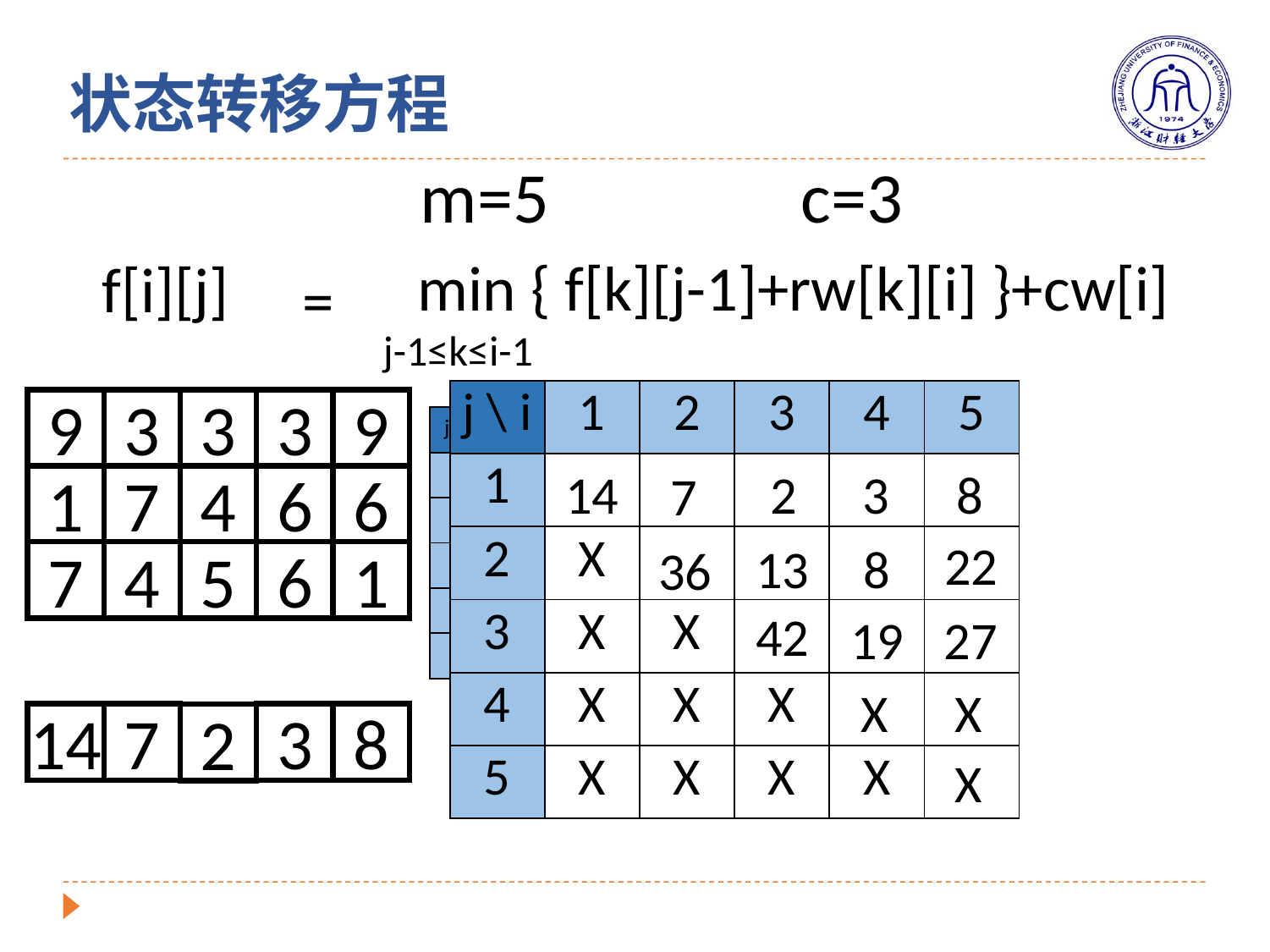

# 状态转移方程
m=5		c=3
min { f[k][j-1]+rw[k][i] }+cw[i]

f[i][j]
=
j-1≤k≤i-1
9

3

3

3

9

| j \ i | 1 | 2 | 3 | 4 | 5 |
| --- | --- | --- | --- | --- | --- |
| 1 |  |  |  |  |  |
| 2 | X |  |  |  |  |
| 3 | X | X |  |  |  |
| 4 | X | X | X |  |  |
| 5 | X | X | X | X |  |
| j \ i | 1 | 2 | 3 | 4 | 5 |
| --- | --- | --- | --- | --- | --- |
| 1 | X | X | X | X | X |
| 2 | 15 | X | X | X | X |
| 3 | 11 | 4 | X | X | X |
| 4 | 12 | 3 | 3 | X | X |
| 5 | 11 | 10 | 12 | 11 | X |
1

7

4

6

6

8
14
2
3
7
22
13
8
7

4

5

6

1

36
42
19
27
X
X
14

7

3

8

2

X